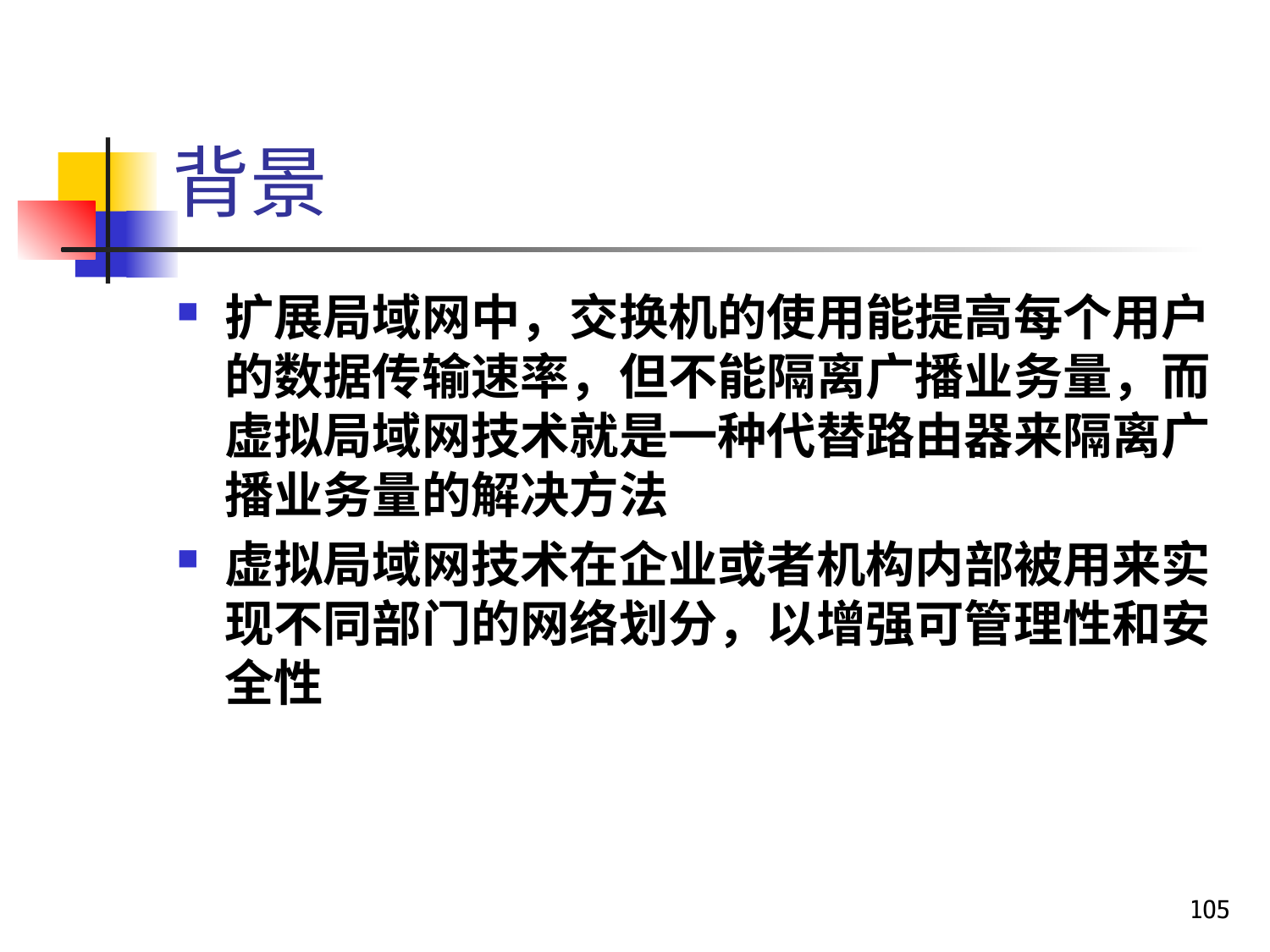

# 背景
扩展局域网中，交换机的使用能提高每个用户的数据传输速率，但不能隔离广播业务量，而虚拟局域网技术就是一种代替路由器来隔离广播业务量的解决方法
虚拟局域网技术在企业或者机构内部被用来实现不同部门的网络划分，以增强可管理性和安全性
105